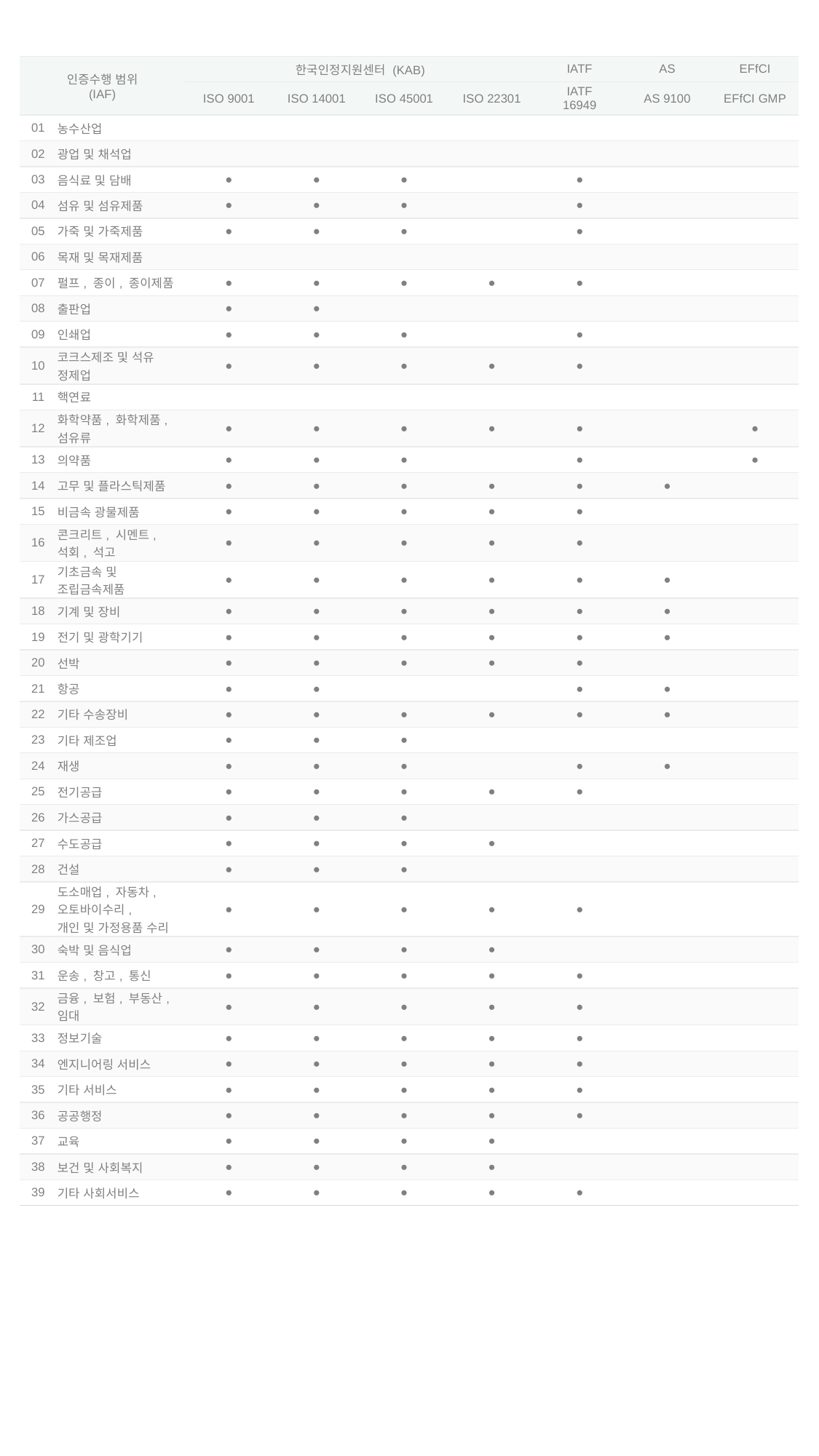

| 인증수행 범위 (IAF) |  | 한국인정지원센터 (KAB) |  |  |  | IATF | AS | EFfCI |
| --- | --- | --- | --- | --- | --- | --- | --- | --- |
|  |  | ISO 9001 | ISO 14001 | ISO 45001 | ISO 22301 | IATF 16949 | AS 9100 | EFfCI GMP |
| 01 | 농수산업 |  |  |  |  |  |  |  |
| 02 | 광업 및 채석업 |  |  |  |  |  |  |  |
| 03 | 음식료 및 담배 | ● | ● | ● |  | ● |  |  |
| 04 | 섬유 및 섬유제품 | ● | ● | ● |  | ● |  |  |
| 05 | 가죽 및 가죽제품 | ● | ● | ● |  | ● |  |  |
| 06 | 목재 및 목재제품 |  |  |  |  |  |  |  |
| 07 | 펄프, 종이, 종이제품 | ● | ● | ● | ● | ● |  |  |
| 08 | 출판업 | ● | ● |  |  |  |  |  |
| 09 | 인쇄업 | ● | ● | ● |  | ● |  |  |
| 10 | 코크스제조 및 석유 정제업 | ● | ● | ● | ● | ● |  |  |
| 11 | 핵연료 |  |  |  |  |  |  |  |
| 12 | 화학약품, 화학제품, 섬유류 | ● | ● | ● | ● | ● |  | ● |
| 13 | 의약품 | ● | ● | ● |  | ● |  | ● |
| 14 | 고무 및 플라스틱제품 | ● | ● | ● | ● | ● | ● |  |
| 15 | 비금속 광물제품 | ● | ● | ● | ● | ● |  |  |
| 16 | 콘크리트, 시멘트, 석회, 석고 | ● | ● | ● | ● | ● |  |  |
| 17 | 기초금속 및 조립금속제품 | ● | ● | ● | ● | ● | ● |  |
| 18 | 기계 및 장비 | ● | ● | ● | ● | ● | ● |  |
| 19 | 전기 및 광학기기 | ● | ● | ● | ● | ● | ● |  |
| 20 | 선박 | ● | ● | ● | ● | ● |  |  |
| 21 | 항공 | ● | ● |  |  | ● | ● |  |
| 22 | 기타 수송장비 | ● | ● | ● | ● | ● | ● |  |
| 23 | 기타 제조업 | ● | ● | ● |  |  |  |  |
| 24 | 재생 | ● | ● | ● |  | ● | ● |  |
| 25 | 전기공급 | ● | ● | ● | ● | ● |  |  |
| 26 | 가스공급 | ● | ● | ● |  |  |  |  |
| 27 | 수도공급 | ● | ● | ● | ● |  |  |  |
| 28 | 건설 | ● | ● | ● |  |  |  |  |
| 29 | 도소매업, 자동차, 오토바이수리, 개인 및 가정용품 수리 | ● | ● | ● | ● | ● |  |  |
| 30 | 숙박 및 음식업 | ● | ● | ● | ● |  |  |  |
| 31 | 운송, 창고, 통신 | ● | ● | ● | ● | ● |  |  |
| 32 | 금융, 보험, 부동산, 임대 | ● | ● | ● | ● | ● |  |  |
| 33 | 정보기술 | ● | ● | ● | ● | ● |  |  |
| 34 | 엔지니어링 서비스 | ● | ● | ● | ● | ● |  |  |
| 35 | 기타 서비스 | ● | ● | ● | ● | ● |  |  |
| 36 | 공공행정 | ● | ● | ● | ● | ● |  |  |
| 37 | 교육 | ● | ● | ● | ● |  |  |  |
| 38 | 보건 및 사회복지 | ● | ● | ● | ● |  |  |  |
| 39 | 기타 사회서비스 | ● | ● | ● | ● | ● |  |  |